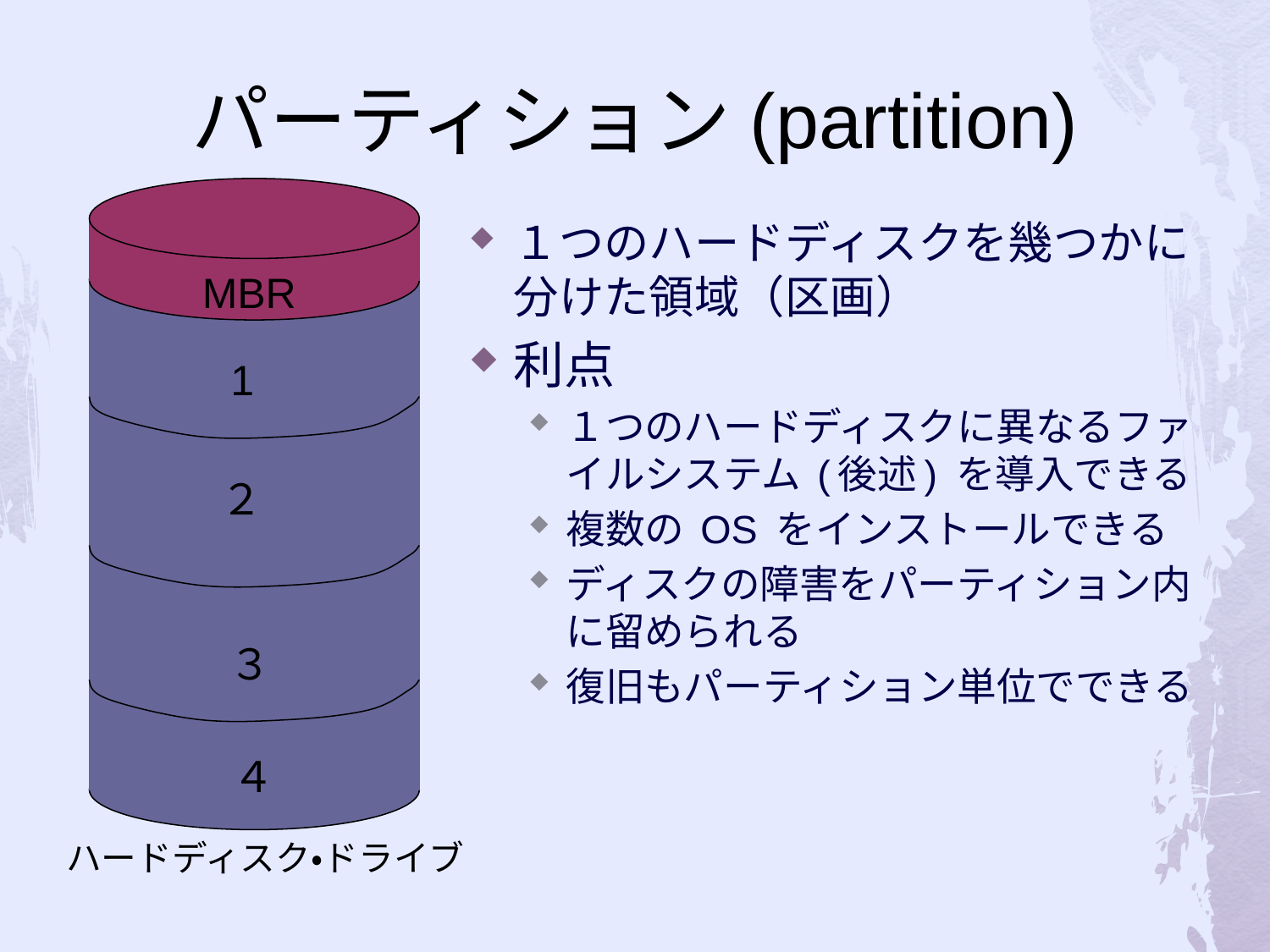

# パーティション(partition)

MBR
1

２

３

　４

ハードディスク・ドライブ
１つのハードディスクを幾つかに分けた領域（区画）
利点
１つのハードディスクに異なるファイルシステム (後述) を導入できる
複数の OS をインストールできる
ディスクの障害をパーティション内に留められる
復旧もパーティション単位でできる